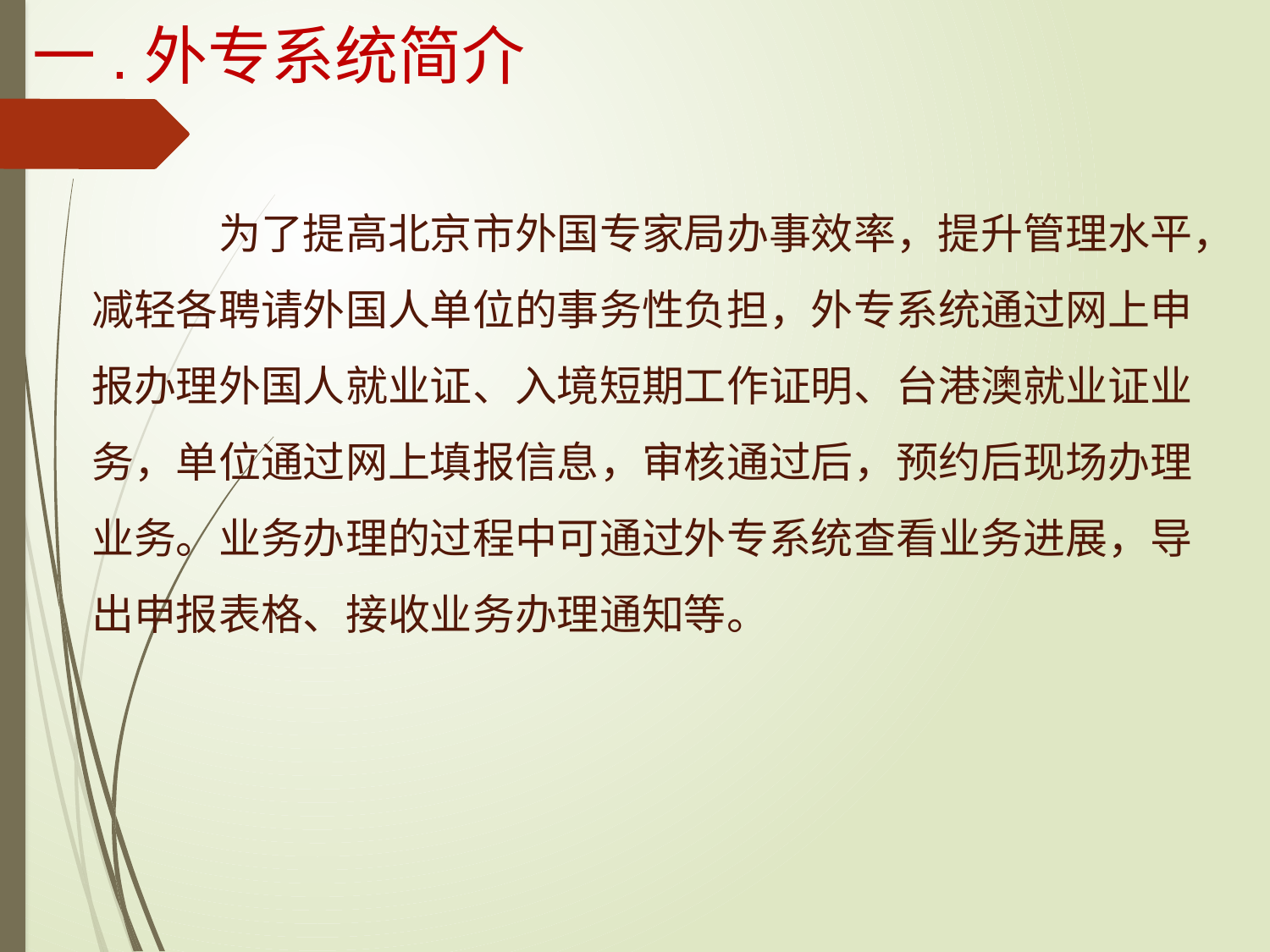

一.外专系统简介
	为了提高北京市外国专家局办事效率，提升管理水平，减轻各聘请外国人单位的事务性负担，外专系统通过网上申报办理外国人就业证、入境短期工作证明、台港澳就业证业务，单位通过网上填报信息，审核通过后，预约后现场办理业务。业务办理的过程中可通过外专系统查看业务进展，导出申报表格、接收业务办理通知等。